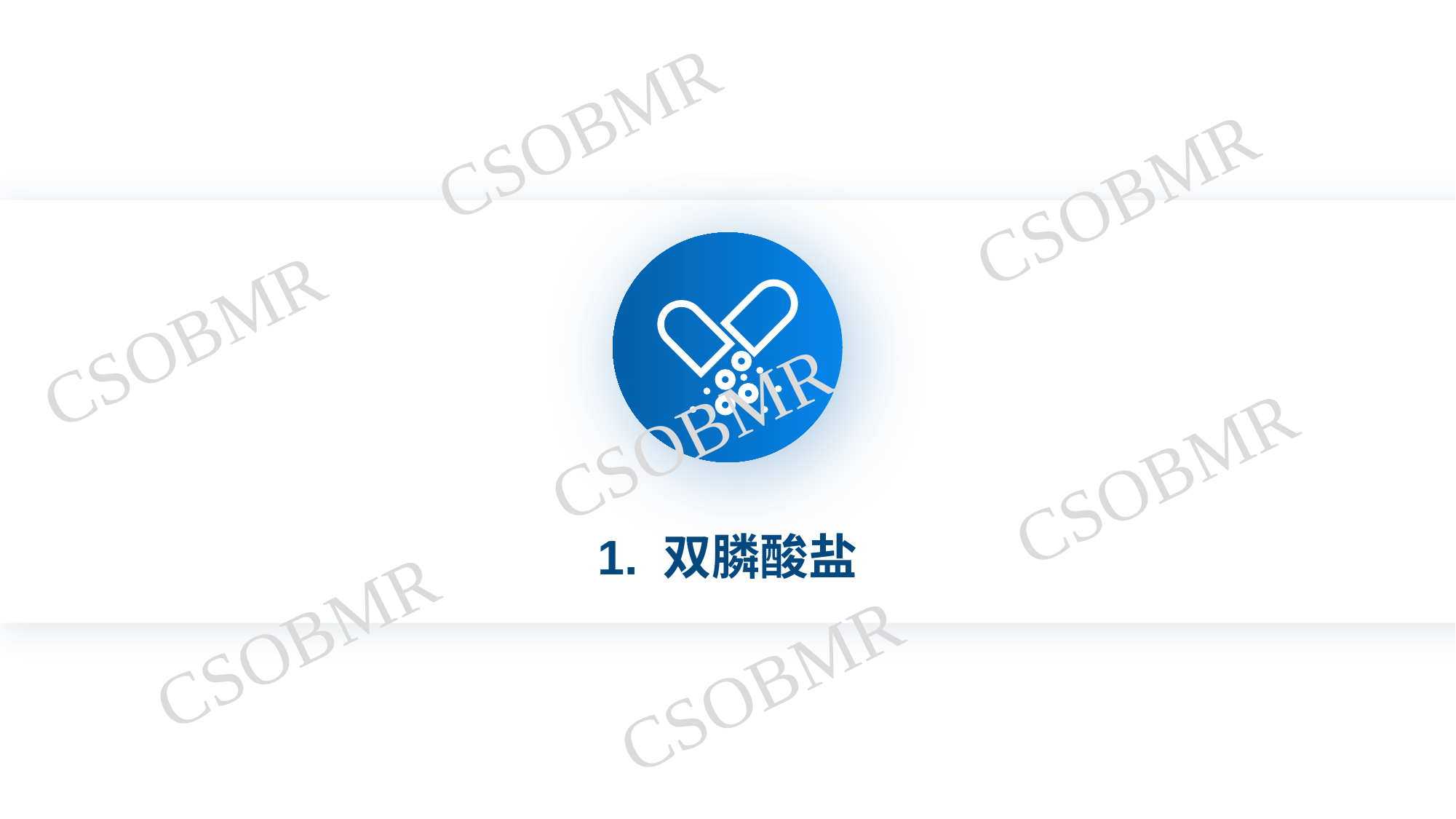

1. 双膦酸盐
CSOBMR
CSOBMR

CSOBMR
CSOBMR
CSOBMR
1. 双膦酸盐
CSOBMR
CSOBMR